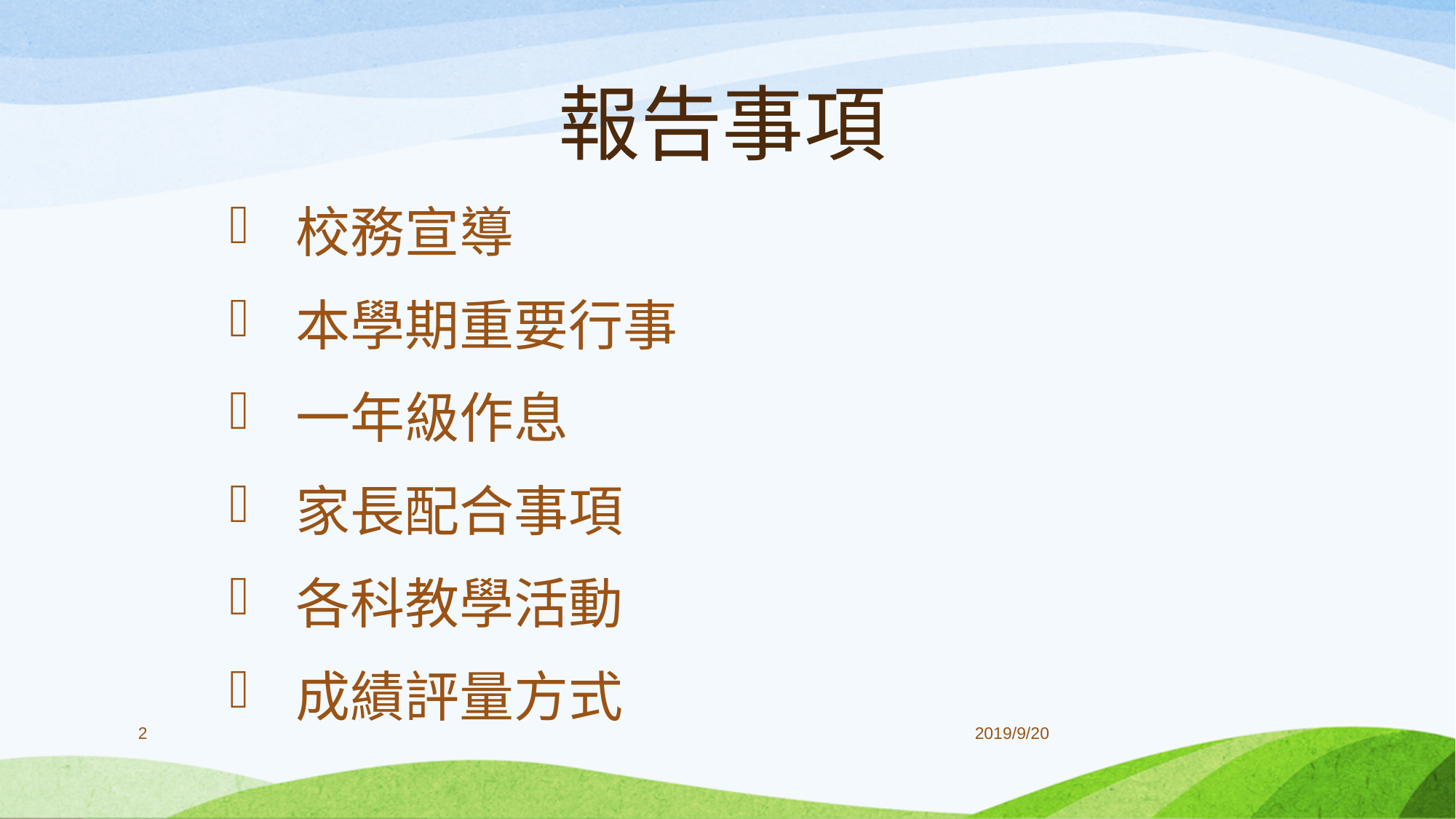

# 報告事項
 校務宣導
 本學期重要行事
 一年級作息
 家長配合事項
 各科教學活動
 成績評量方式

2
2019/9/20